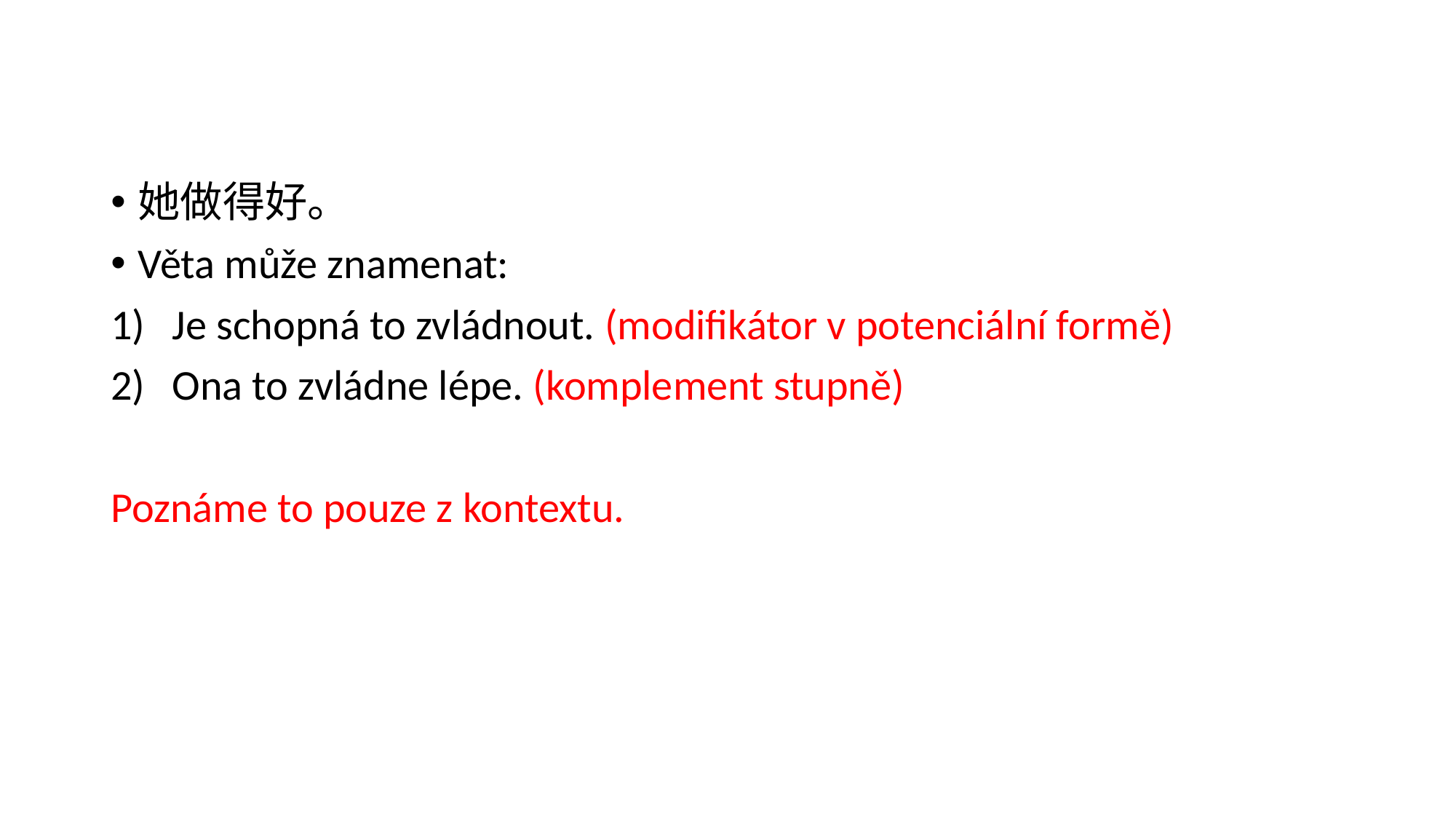

她做得好。
Věta může znamenat:
Je schopná to zvládnout. (modifikátor v potenciální formě)
Ona to zvládne lépe. (komplement stupně)

Poznáme to pouze z kontextu.